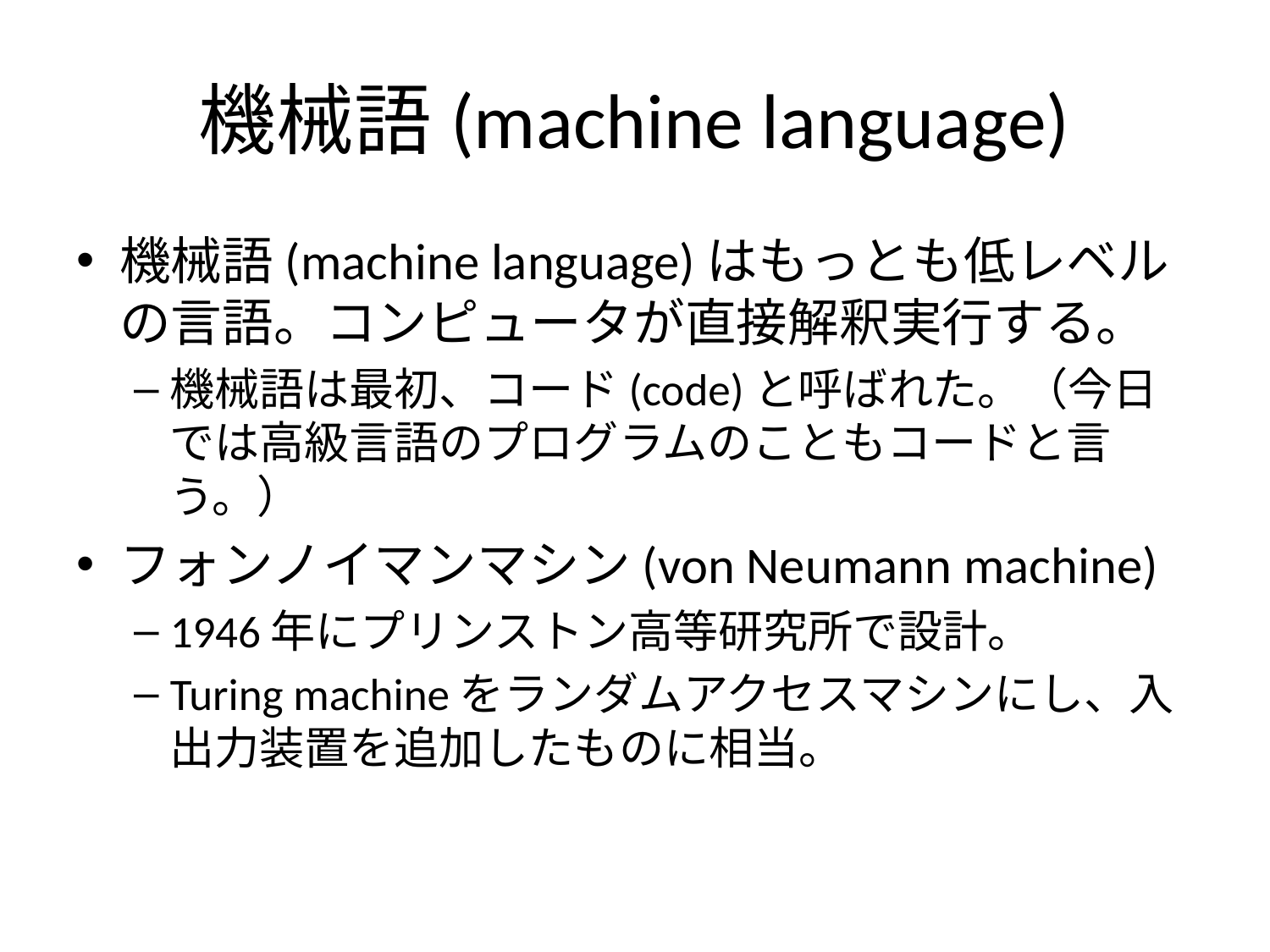

# 機械語(machine language)
機械語(machine language)はもっとも低レベルの言語。コンピュータが直接解釈実行する。
機械語は最初、コード(code)と呼ばれた。（今日では高級言語のプログラムのこともコードと言う。）
フォンノイマンマシン(von Neumann machine)
1946年にプリンストン高等研究所で設計。
Turing machineをランダムアクセスマシンにし、入出力装置を追加したものに相当。